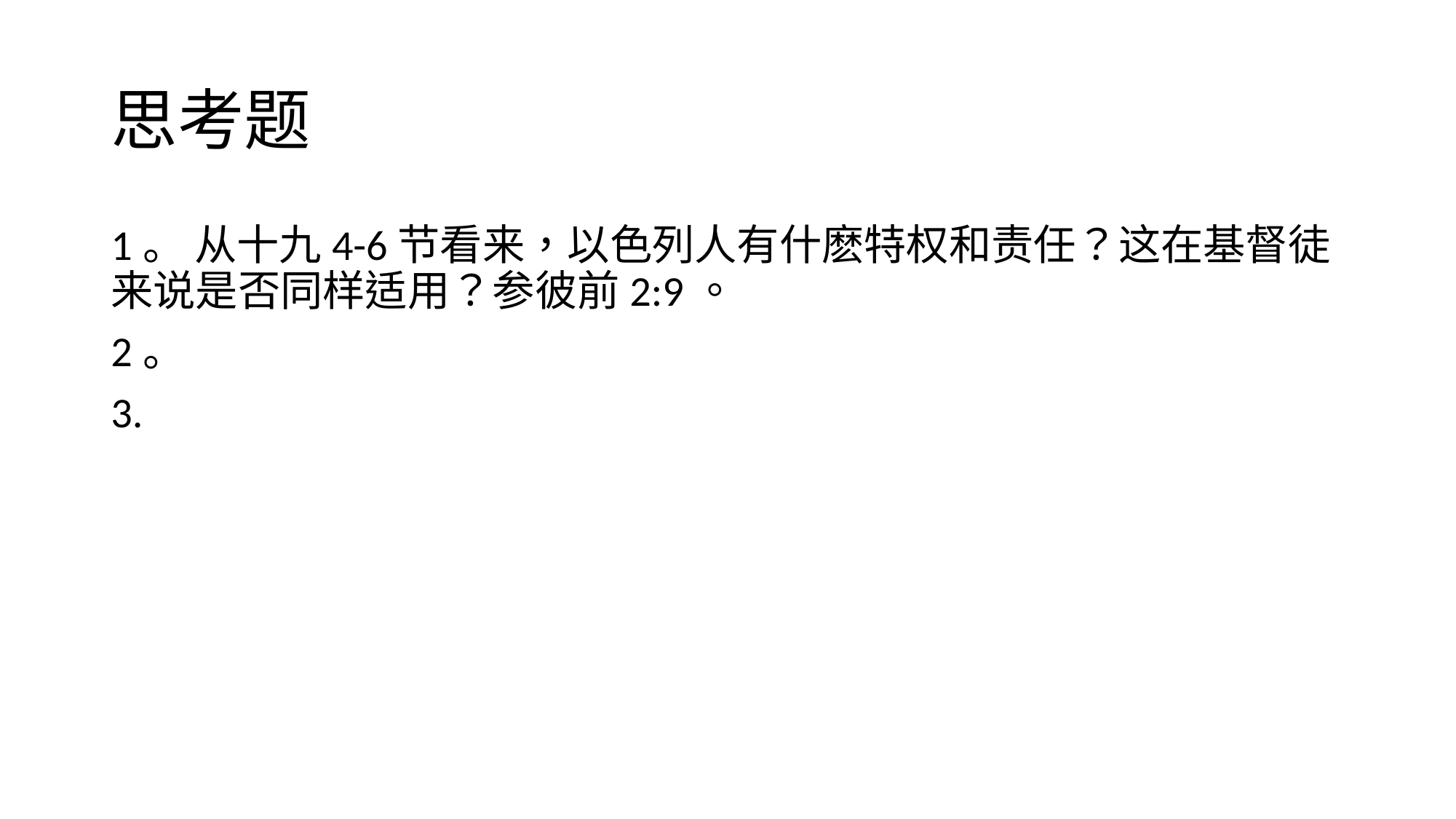

# 思考题
1。 从十九4-6节看来，以色列人有什麽特权和责任？这在基督徒来说是否同样适用？参彼前2:9。
2。
3.